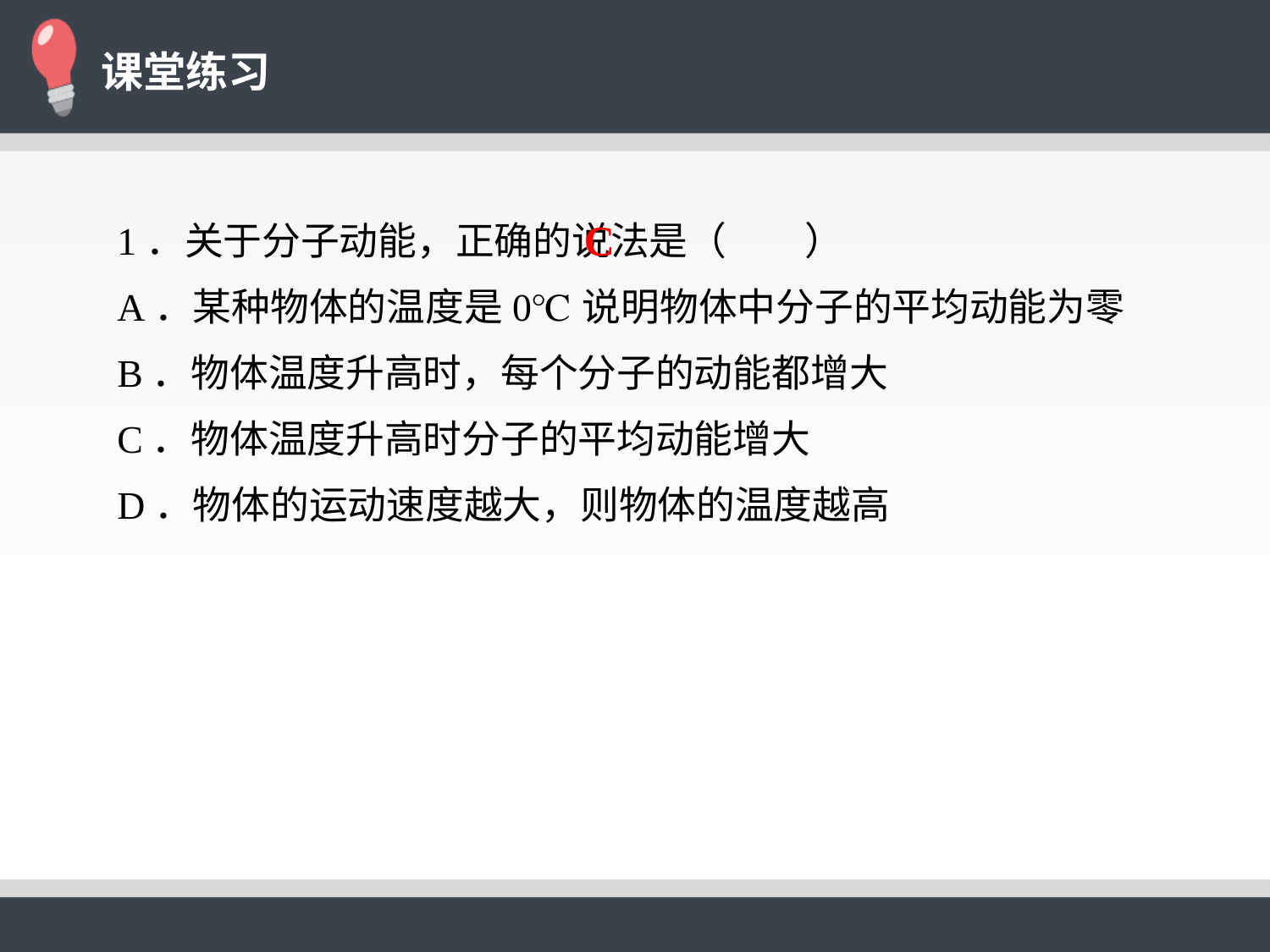

C
1．关于分子动能，正确的说法是（         ）
A．某种物体的温度是0℃说明物体中分子的平均动能为零
B．物体温度升高时，每个分子的动能都增大
C．物体温度升高时分子的平均动能增大
D．物体的运动速度越大，则物体的温度越高